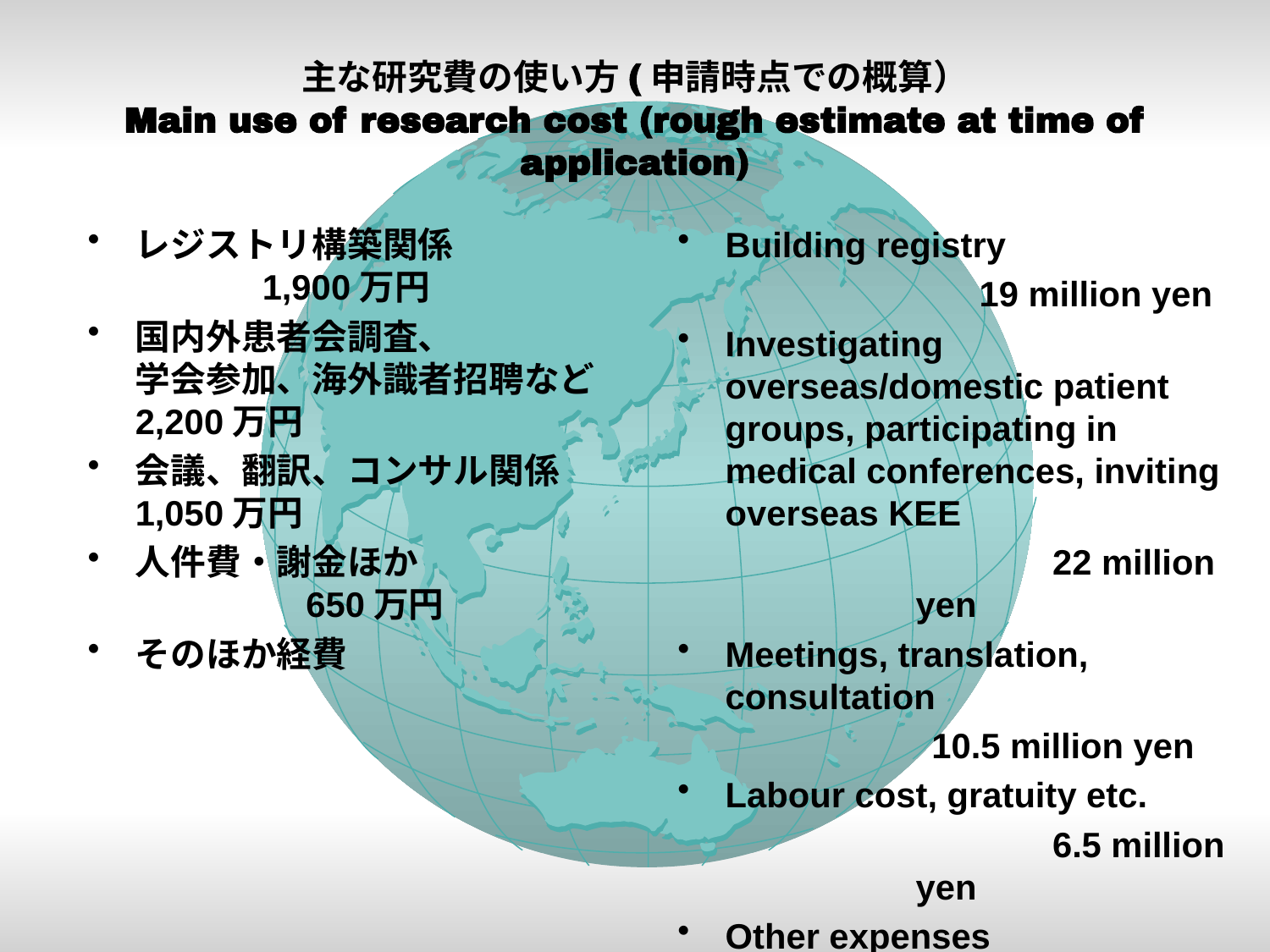

# 主な研究費の使い方(申請時点での概算） Main use of research cost (rough estimate at time of application)
Building registry
			19 million yen
Investigating overseas/domestic patient groups, participating in medical conferences, inviting overseas KEE
		 22 million yen
Meetings, translation, consultation
10.5 million yen
Labour cost, gratuity etc.
		 6.5 million yen
Other expenses

レジストリ構築関係			1,900万円
国内外患者会調査、
学会参加、海外識者招聘など	2,200万円
会議、翻訳、コンサル関係	1,050万円
人件費・謝金ほか			　650万円
そのほか経費